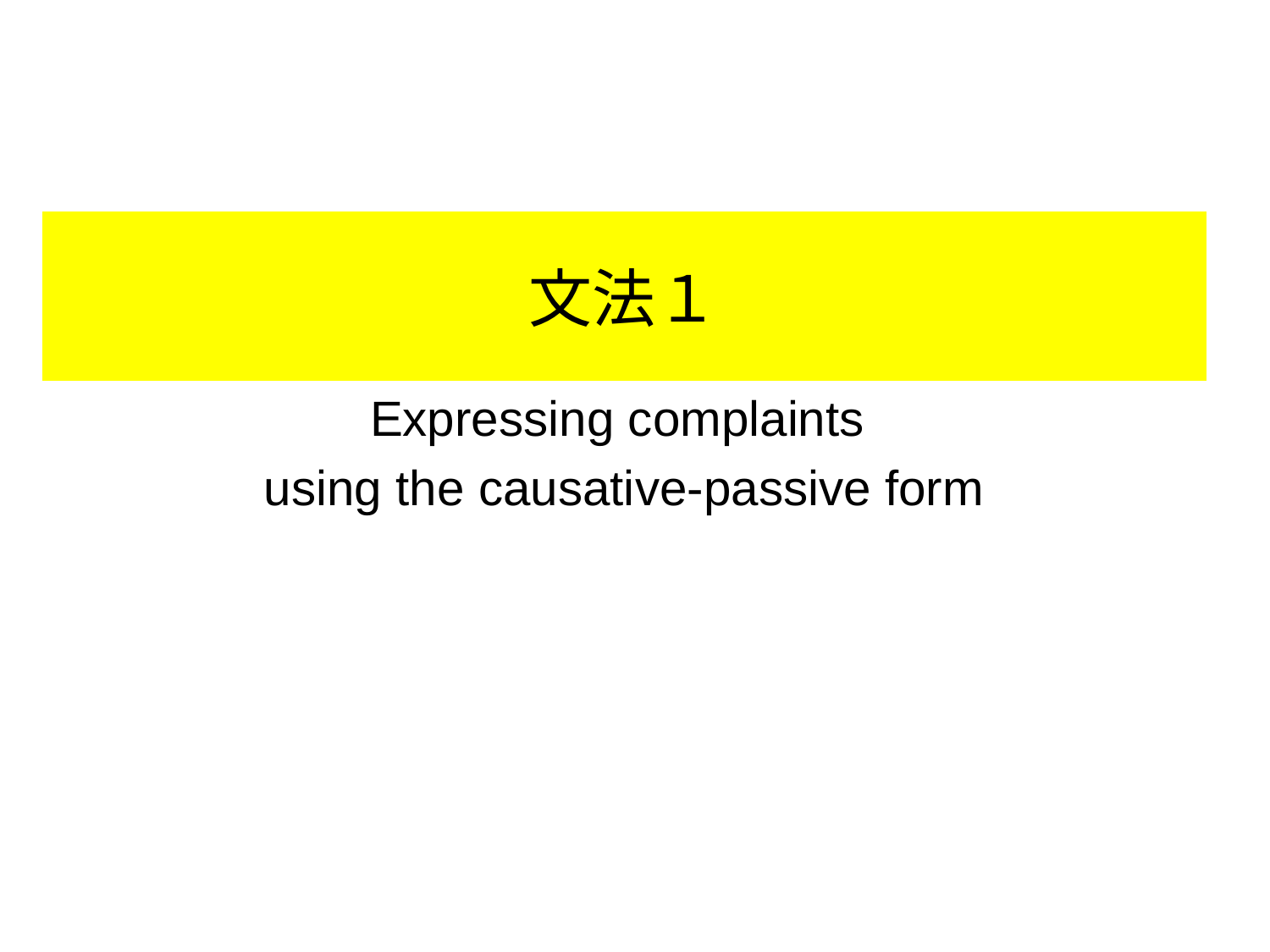

# 文法１
Expressing complaints
using the causative-passive form